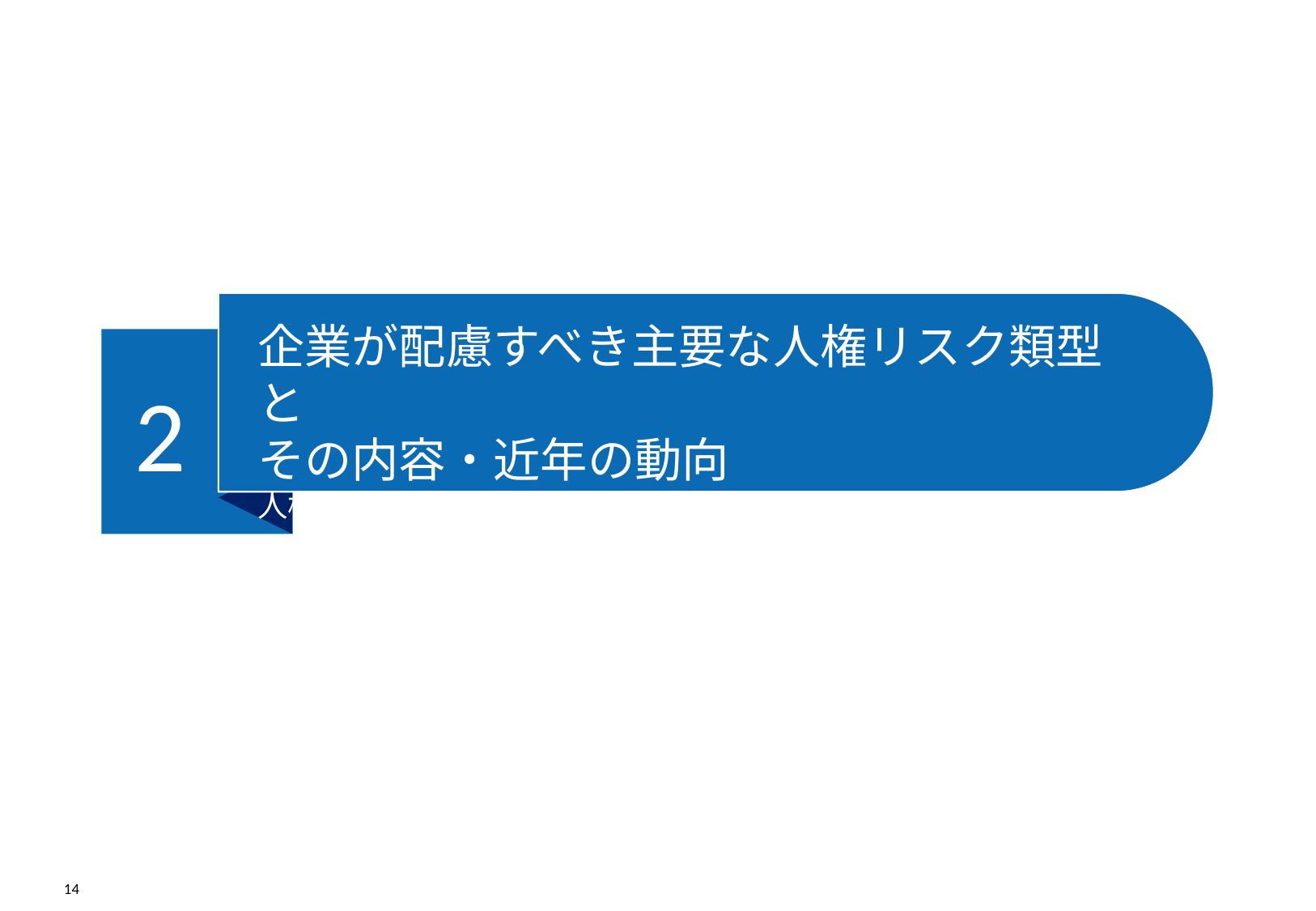

2

企業が配慮すべき主要な人権リスク類型と
その内容・近年の動向
人権に関するリスクとは具体的にどのようなものか
14